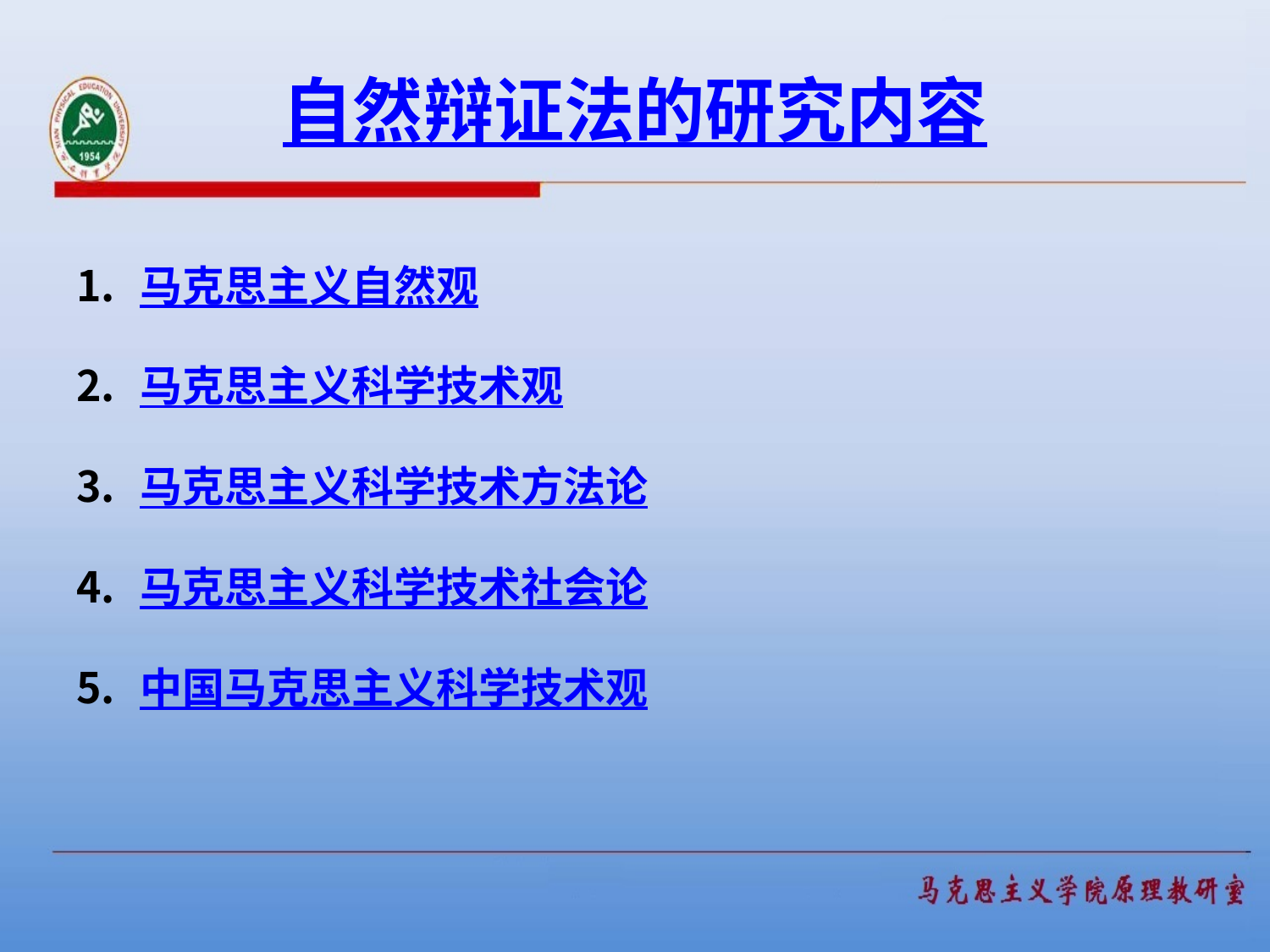

# 自然辩证法的研究内容
马克思主义自然观
马克思主义科学技术观
马克思主义科学技术方法论
马克思主义科学技术社会论
中国马克思主义科学技术观